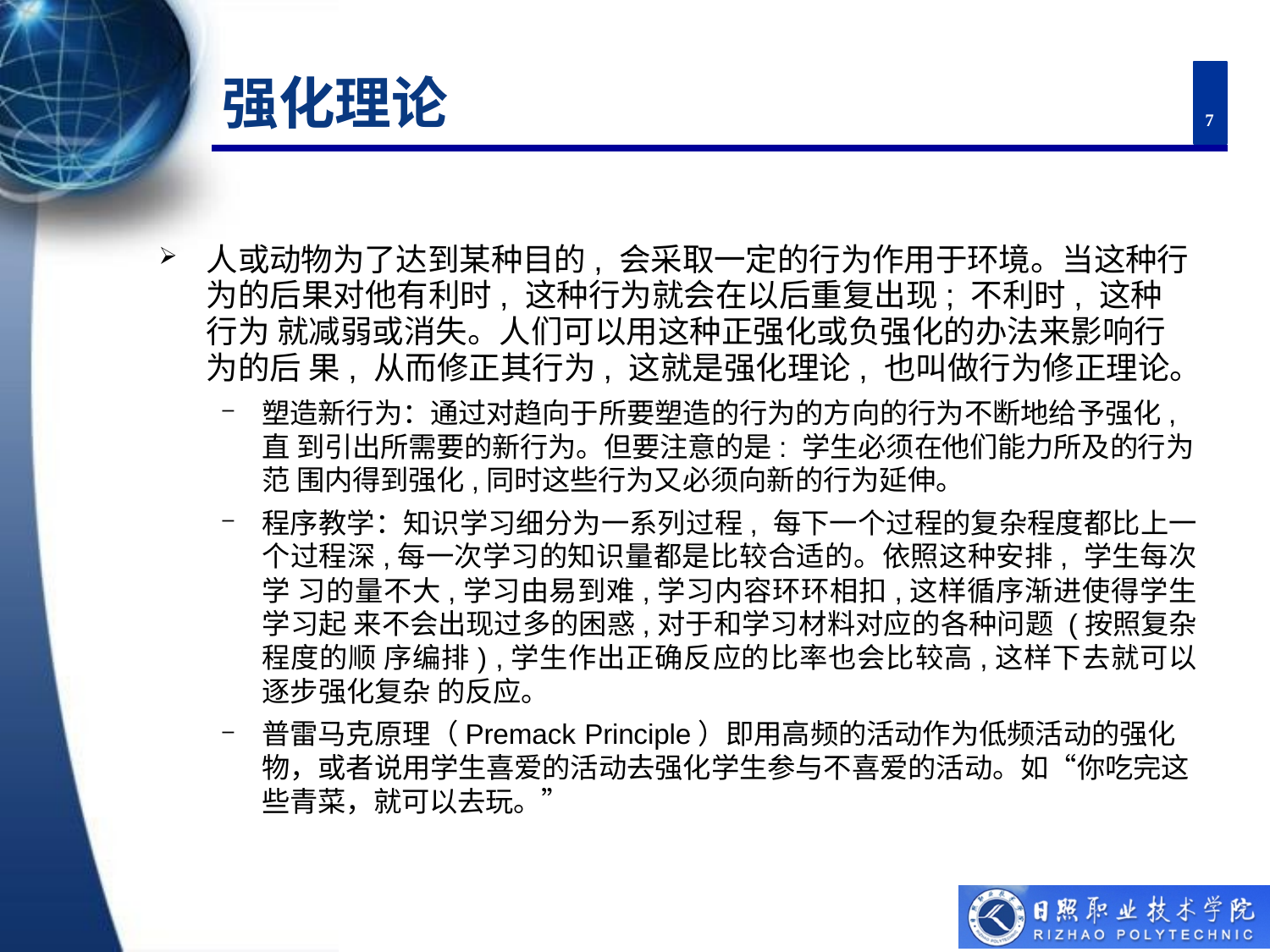

# 强化理论
7
人或动物为了达到某种目的, 会采取一定的行为作用于环境。当这种行 为的后果对他有利时, 这种行为就会在以后重复出现; 不利时, 这种行为 就减弱或消失。人们可以用这种正强化或负强化的办法来影响行为的后 果, 从而修正其行为, 这就是强化理论, 也叫做行为修正理论。
塑造新行为：通过对趋向于所要塑造的行为的方向的行为不断地给予强化,直 到引出所需要的新行为。但要注意的是: 学生必须在他们能力所及的行为范 围内得到强化,同时这些行为又必须向新的行为延伸。
程序教学：知识学习细分为一系列过程, 每下一个过程的复杂程度都比上一 个过程深,每一次学习的知识量都是比较合适的。依照这种安排, 学生每次学 习的量不大,学习由易到难,学习内容环环相扣,这样循序渐进使得学生学习起 来不会出现过多的困惑,对于和学习材料对应的各种问题 (按照复杂程度的顺 序编排) ,学生作出正确反应的比率也会比较高,这样下去就可以逐步强化复杂 的反应。
普雷马克原理（Premack Principle）即用高频的活动作为低频活动的强化 物，或者说用学生喜爱的活动去强化学生参与不喜爱的活动。如“你吃完这 些青菜，就可以去玩。”